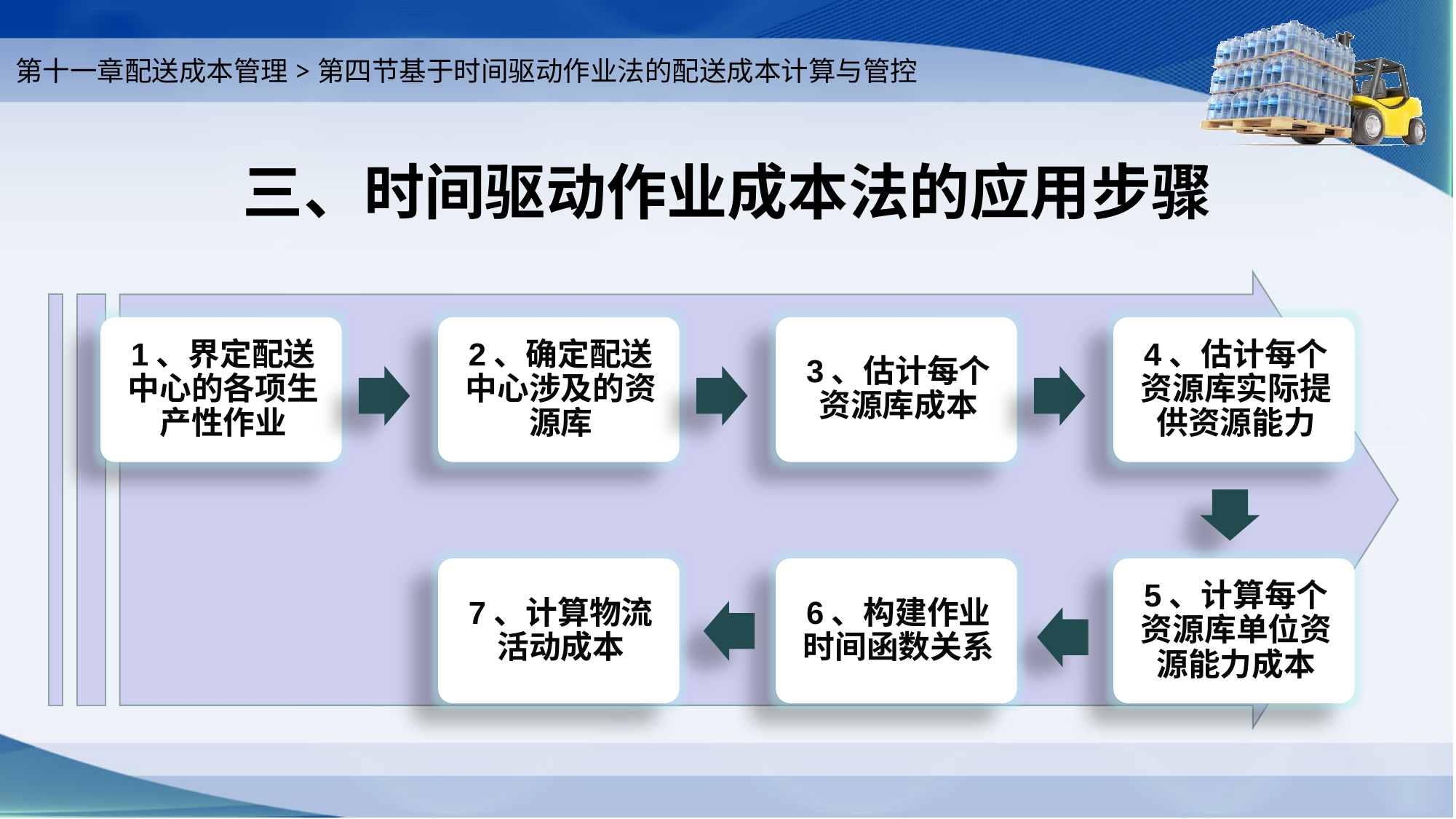

第十一章配送成本管理>第四节基于时间驱动作业法的配送成本计算与管控
# 三、时间驱动作业成本法的应用步骤

1、界定配送中心的各项生产性作业

2、确定配送中心涉及的资源库

3、估计每个资源库成本

4、估计每个资源库实际提供资源能力

5、计算每个资源库单位资源能力成本

6、构建作业时间函数关系

7、计算物流活动成本